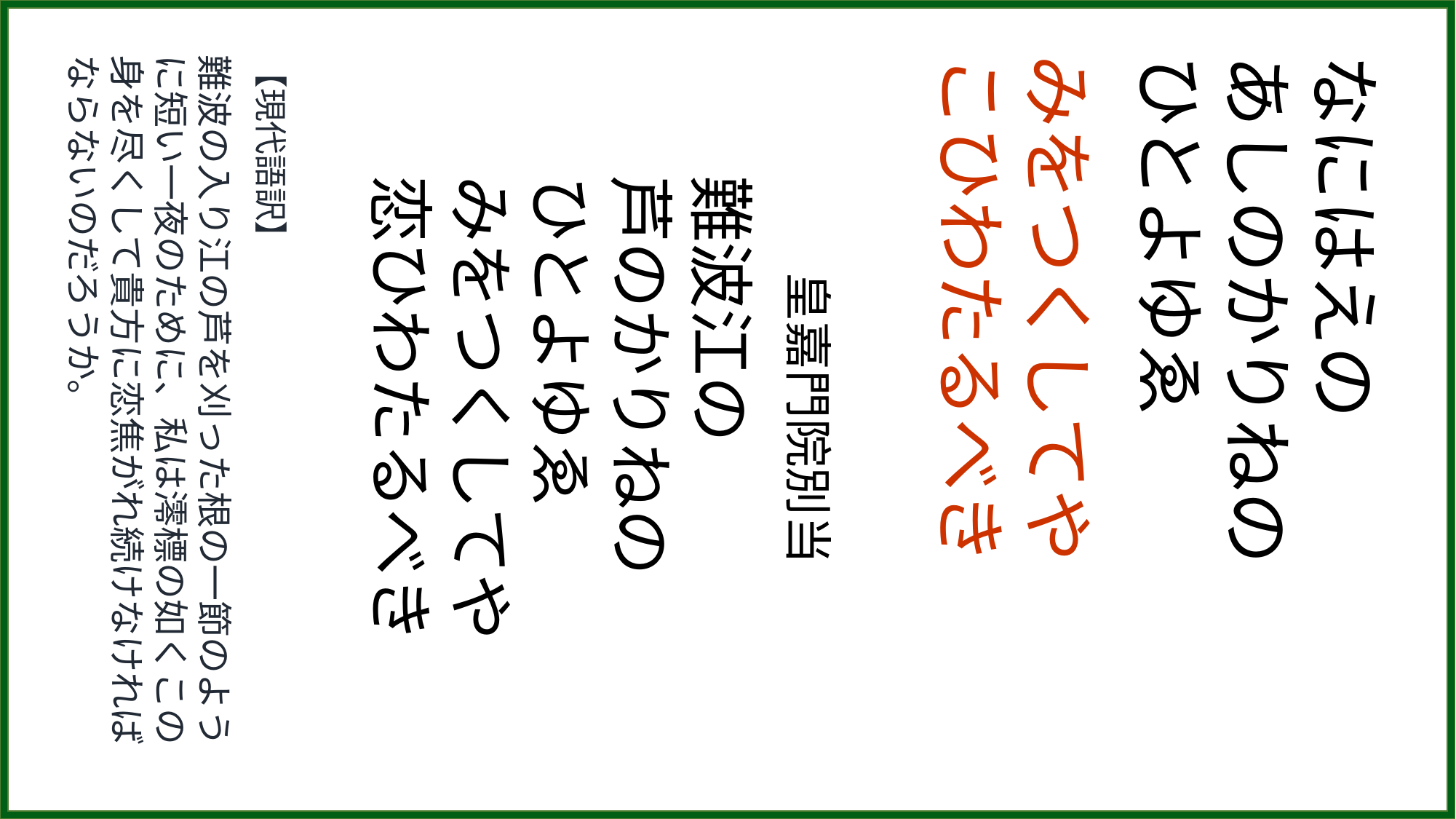

【現代語訳】

難波の入り江の芦を刈った根の一節のように短い一夜のために、私は澪標の如くこの身を尽くして貴方に恋焦がれ続けなければならないのだろうか。
　　皇嘉門院別当

難波江の
芦のかりねの
ひとよゆゑ
みをつくしてや
恋ひわたるべき
みをつくしてや
こひわたるべき
なにはえの
あしのかりねの
ひとよゆゑ